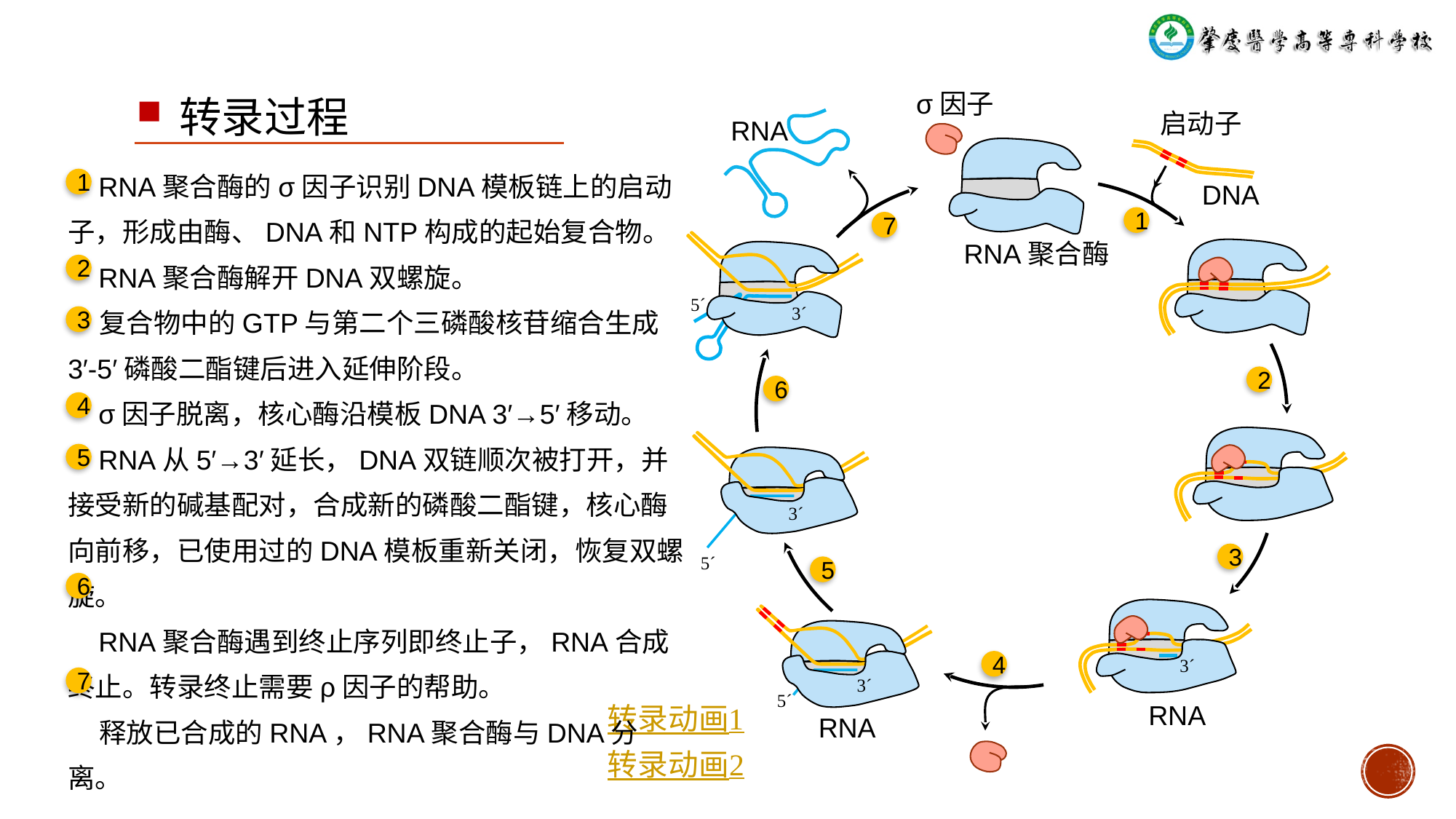

转录过程
σ因子
启动子
RNA

    RNA聚合酶的σ因子识别DNA模板链上的启动子，形成由酶、DNA和NTP构成的起始复合物。
    RNA聚合酶解开DNA双螺旋。
    复合物中的GTP与第二个三磷酸核苷缩合生成3′-5′磷酸二酯键后进入延伸阶段。
    σ因子脱离，核心酶沿模板DNA 3′→5′移动。
    RNA从5′→3′延长，DNA双链顺次被打开，并接受新的碱基配对，合成新的磷酸二酯键，核心酶向前移，已使用过的DNA模板重新关闭，恢复双螺旋。
    RNA聚合酶遇到终止序列即终止子，RNA合成终止。转录终止需要ρ因子的帮助。
    释放已合成的RNA，RNA聚合酶与DNA分离。

1

DNA

1
7
RNA聚合酶

2

5´

3´
3

2
6
4

5

3´

3
5´
5
6

4

3´

7

3´
5´
RNA
转录动画1
RNA
转录动画2